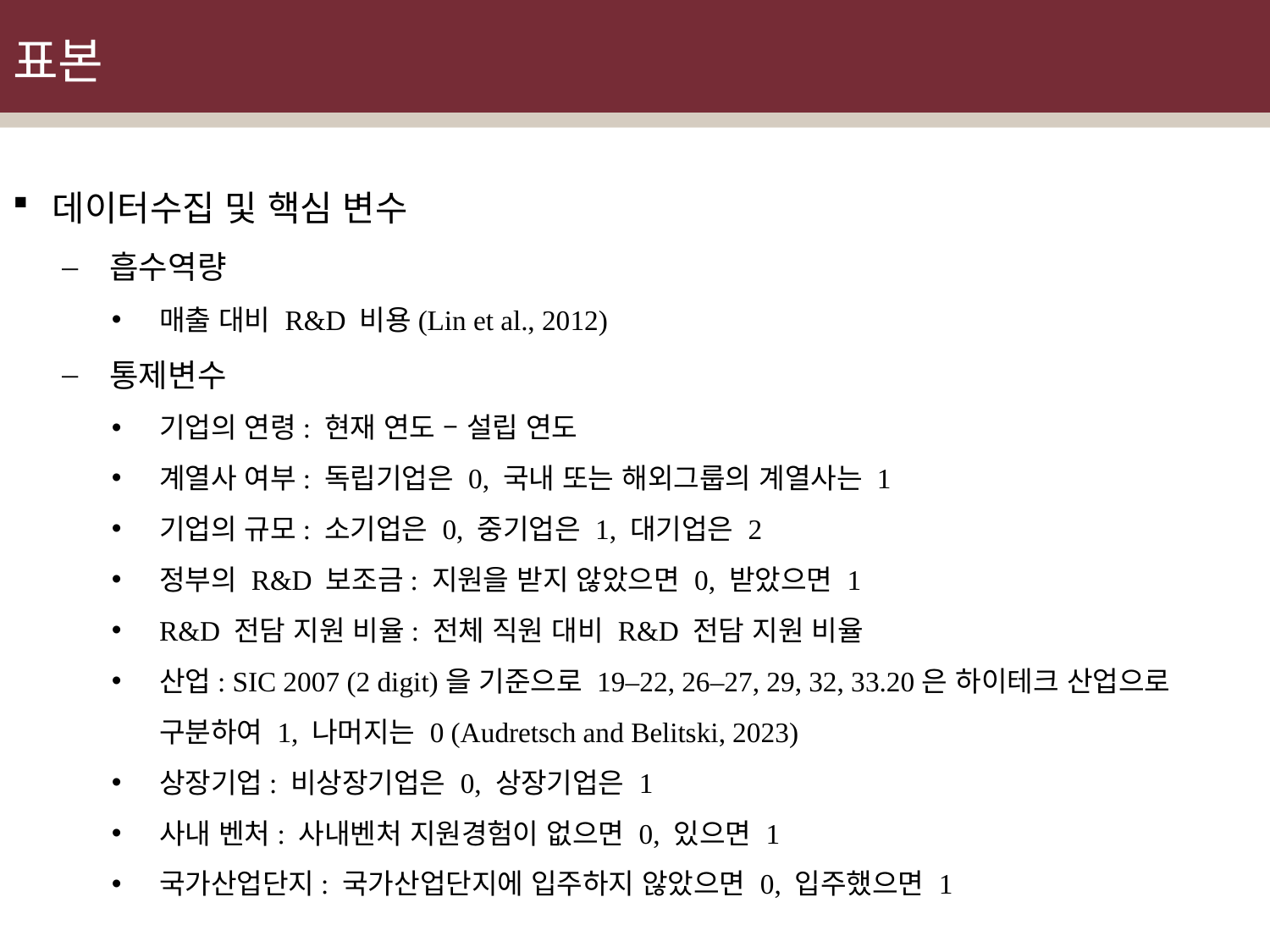

# 표본

데이터수집 및 핵심 변수
흡수역량
매출 대비 R&D 비용(Lin et al., 2012)
통제변수
기업의 연령: 현재 연도 – 설립 연도
계열사 여부: 독립기업은 0, 국내 또는 해외그룹의 계열사는 1
기업의 규모: 소기업은 0, 중기업은 1, 대기업은 2
정부의 R&D 보조금: 지원을 받지 않았으면 0, 받았으면 1
R&D 전담 지원 비율: 전체 직원 대비 R&D 전담 지원 비율
산업: SIC 2007 (2 digit)을 기준으로 19–22, 26–27, 29, 32, 33.20은 하이테크 산업으로 구분하여 1, 나머지는 0 (Audretsch and Belitski, 2023)
상장기업: 비상장기업은 0, 상장기업은 1
사내 벤처: 사내벤처 지원경험이 없으면 0, 있으면 1
국가산업단지: 국가산업단지에 입주하지 않았으면 0, 입주했으면 1